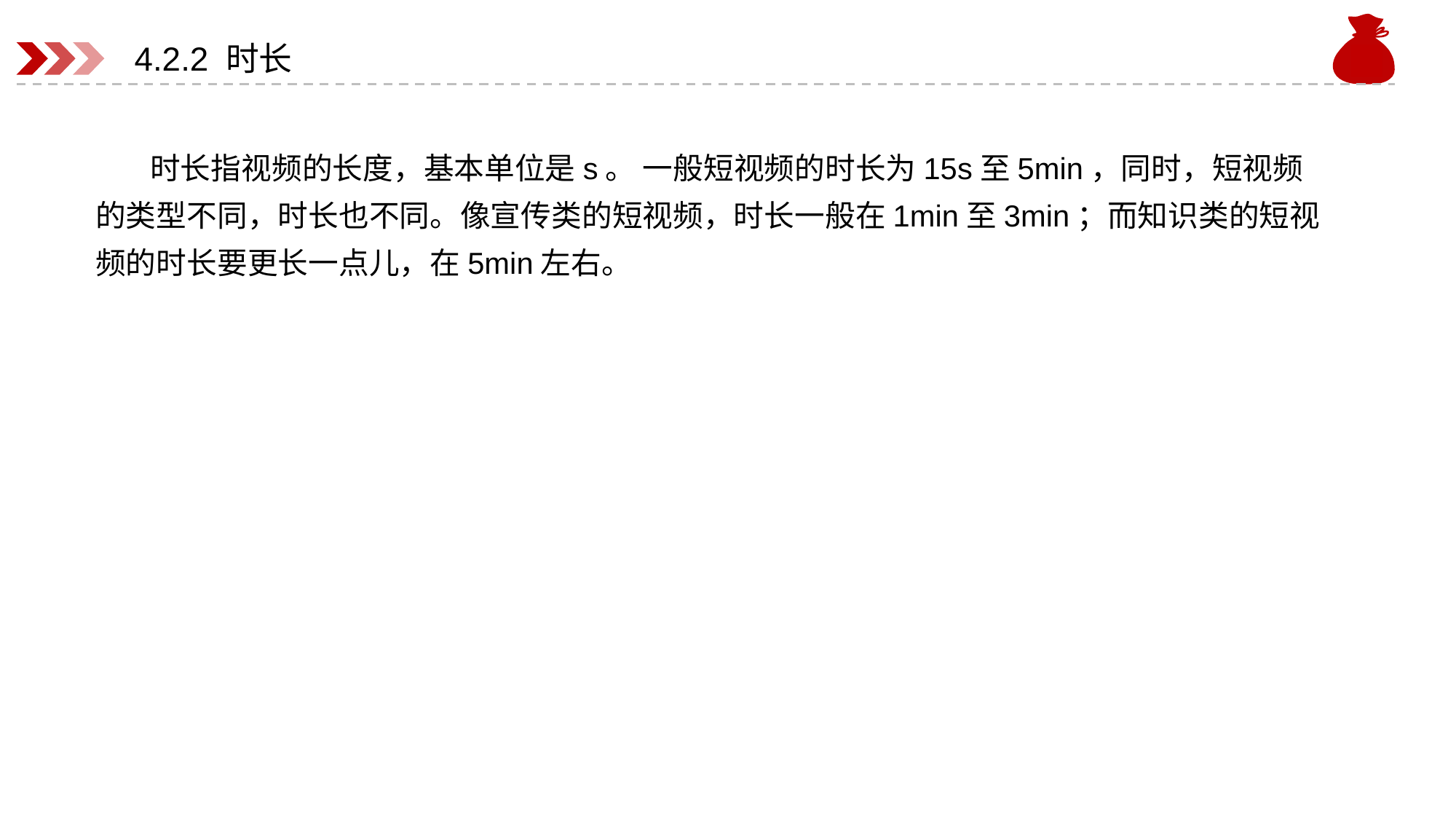

# 4.2.2 时长
11
时长指视频的长度，基本单位是s。 一般短视频的时长为15s至5min，同时，短视频的类型不同，时长也不同。像宣传类的短视频，时长一般在1min至3min；而知识类的短视频的时长要更长一点儿，在5min左右。